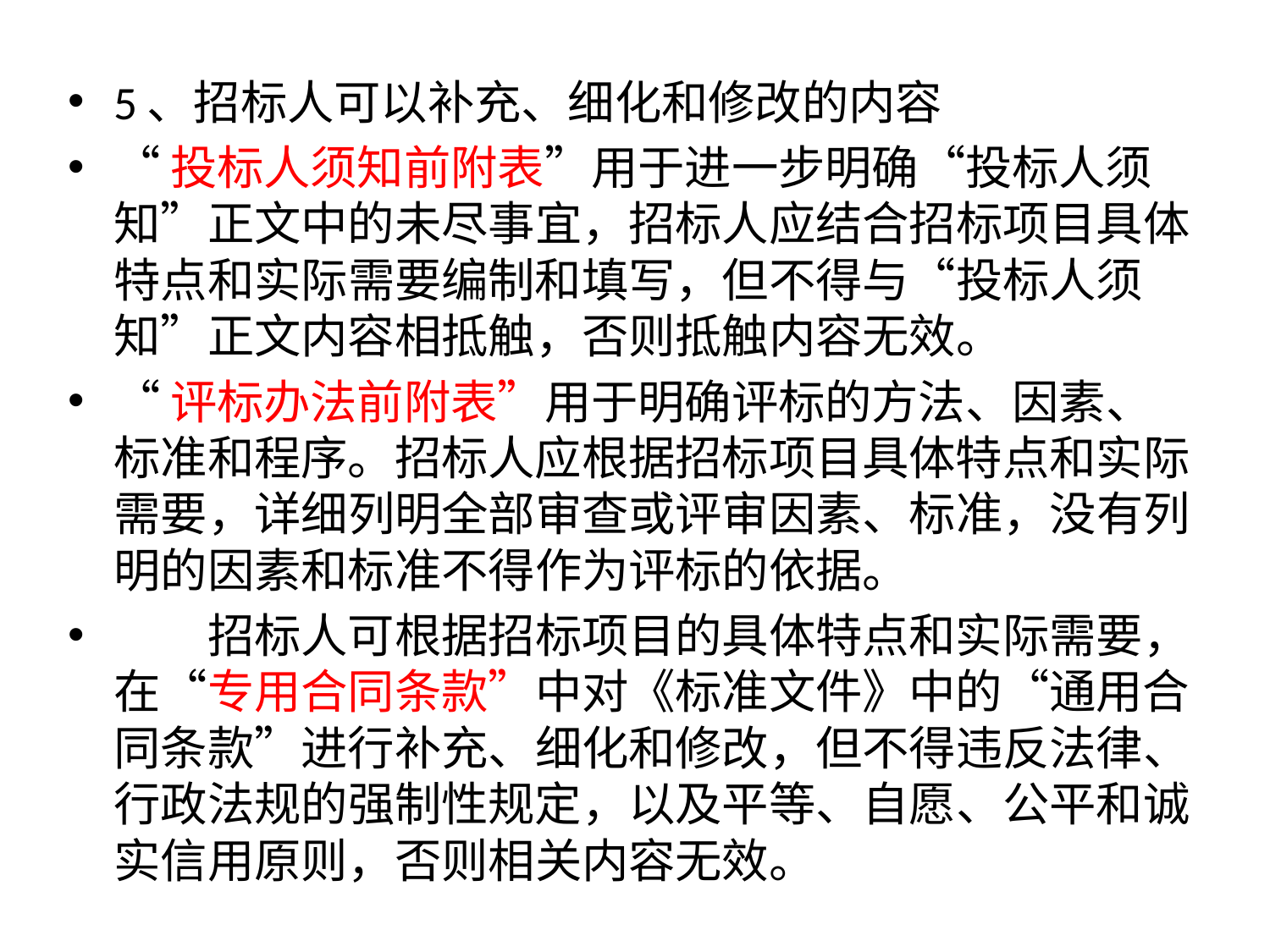

5、招标人可以补充、细化和修改的内容
“投标人须知前附表”用于进一步明确“投标人须知”正文中的未尽事宜，招标人应结合招标项目具体特点和实际需要编制和填写，但不得与“投标人须知”正文内容相抵触，否则抵触内容无效。
“评标办法前附表”用于明确评标的方法、因素、标准和程序。招标人应根据招标项目具体特点和实际需要，详细列明全部审查或评审因素、标准，没有列明的因素和标准不得作为评标的依据。
　　招标人可根据招标项目的具体特点和实际需要，在“专用合同条款”中对《标准文件》中的“通用合同条款”进行补充、细化和修改，但不得违反法律、行政法规的强制性规定，以及平等、自愿、公平和诚实信用原则，否则相关内容无效。